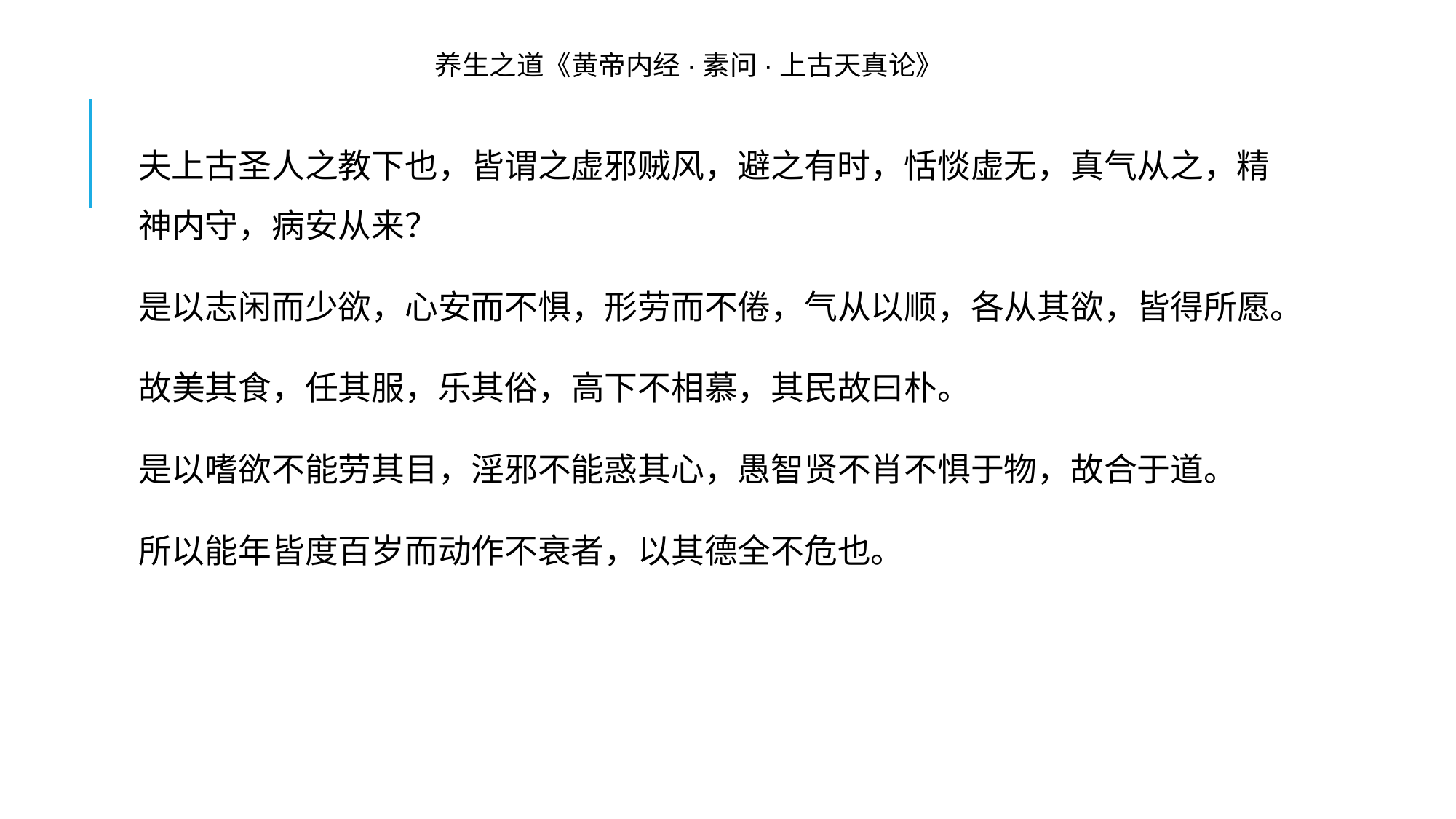

养生之道《黄帝内经·素问·上古天真论》
夫上古圣人之教下也，皆谓之虚邪贼风，避之有时，恬惔虚无，真气从之，精神内守，病安从来？
是以志闲而少欲，心安而不惧，形劳而不倦，气从以顺，各从其欲，皆得所愿。
故美其食，任其服，乐其俗，高下不相慕，其民故曰朴。
是以嗜欲不能劳其目，淫邪不能惑其心，愚智贤不肖不惧于物，故合于道。
所以能年皆度百岁而动作不衰者，以其德全不危也。